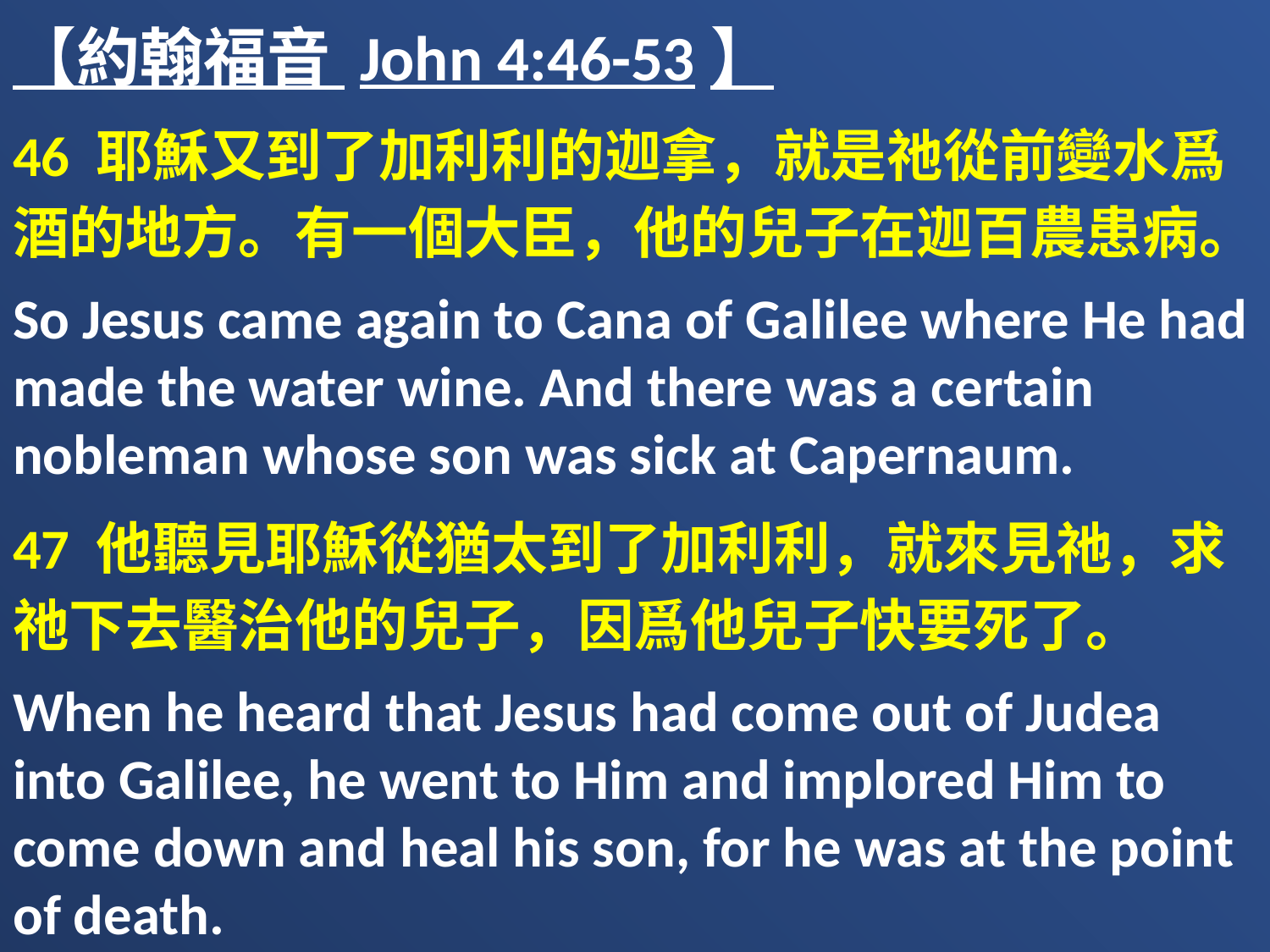

【約翰福音 John 4:46-53】
46 耶穌又到了加利利的迦拿，就是祂從前變水爲酒的地方。有一個大臣，他的兒子在迦百農患病。
So Jesus came again to Cana of Galilee where He had made the water wine. And there was a certain nobleman whose son was sick at Capernaum.
47 他聽見耶穌從猶太到了加利利，就來見祂，求祂下去醫治他的兒子，因爲他兒子快要死了。
When he heard that Jesus had come out of Judea into Galilee, he went to Him and implored Him to come down and heal his son, for he was at the point of death.